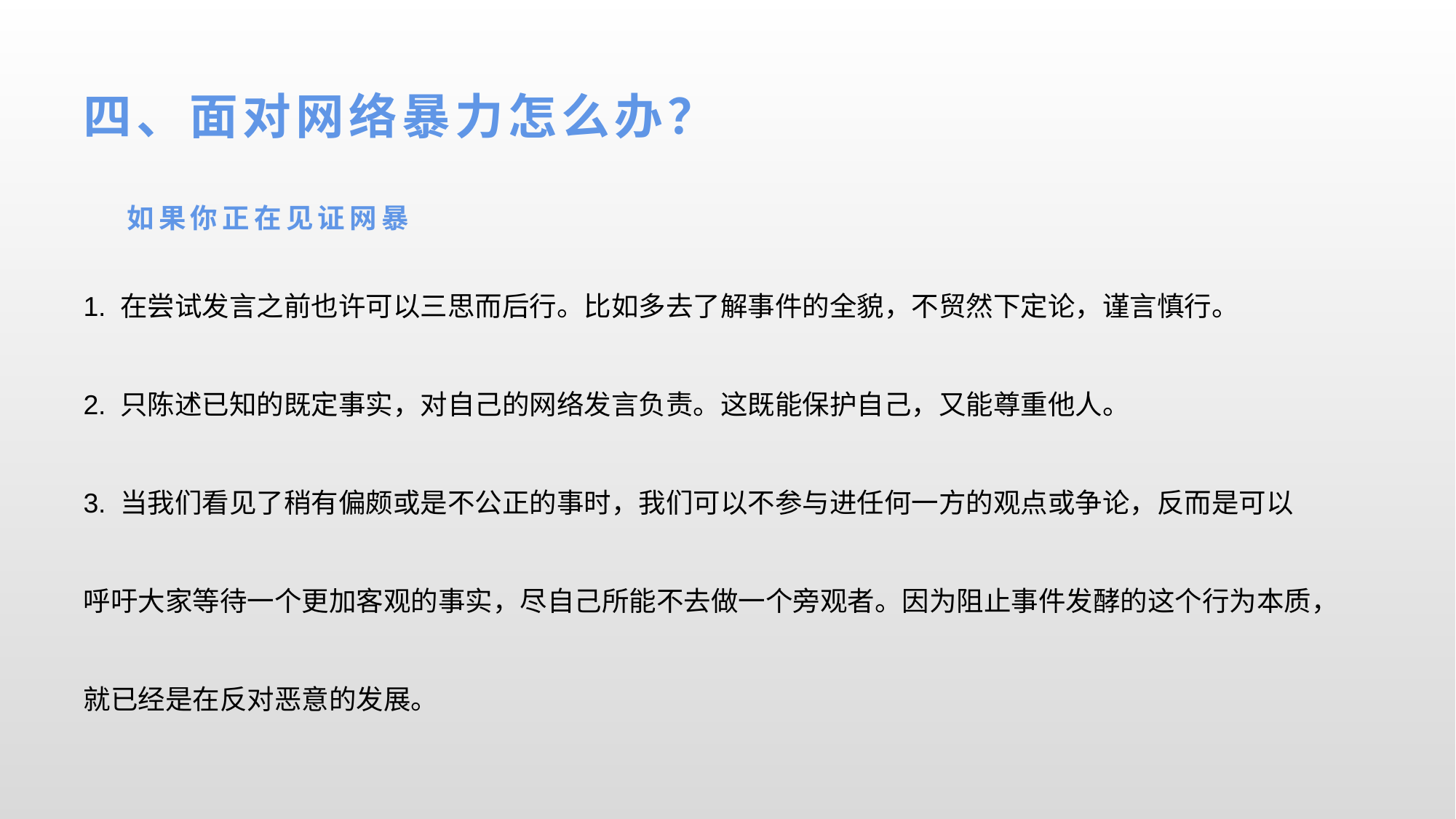

# 四、面对网络暴力怎么办？
     如果你正在见证网暴
1. 在尝试发言之前也许可以三思而后行。比如多去了解事件的全貌，不贸然下定论，谨言慎行。
2. 只陈述已知的既定事实，对自己的网络发言负责。这既能保护自己，又能尊重他人。
3. 当我们看见了稍有偏颇或是不公正的事时，我们可以不参与进任何一方的观点或争论，反而是可以呼吁大家等待一个更加客观的事实，尽自己所能不去做一个旁观者。因为阻止事件发酵的这个行为本质，就已经是在反对恶意的发展。